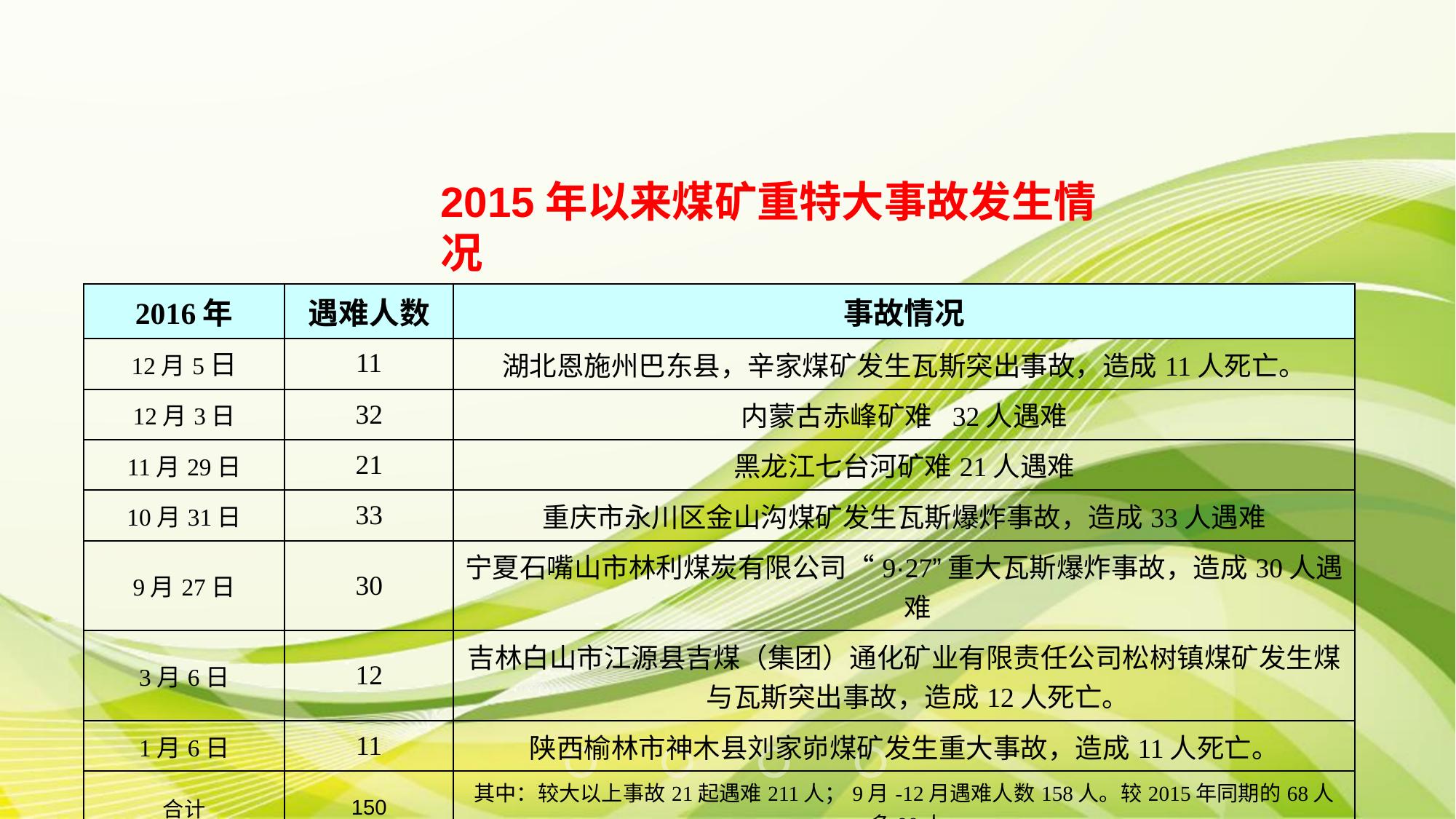

2015年以来煤矿重特大事故发生情况
| 2016年 | 遇难人数 | 事故情况 |
| --- | --- | --- |
| 12月5日 | 11 | 湖北恩施州巴东县，辛家煤矿发生瓦斯突出事故，造成11人死亡。 |
| 12月3日 | 32 | 内蒙古赤峰矿难  32人遇难 |
| 11月29日 | 21 | 黑龙江七台河矿难21人遇难 |
| 10月31日 | 33 | 重庆市永川区金山沟煤矿发生瓦斯爆炸事故，造成33人遇难 |
| 9月27日 | 30 | 宁夏石嘴山市林利煤炭有限公司“9·27”重大瓦斯爆炸事故，造成30人遇难 |
| 3月6日 | 12 | 吉林白山市江源县吉煤（集团）通化矿业有限责任公司松树镇煤矿发生煤与瓦斯突出事故，造成12人死亡。 |
| 1月6日 | 11 | 陕西榆林市神木县刘家峁煤矿发生重大事故，造成11人死亡。 |
| 合计 | 150 | 其中：较大以上事故21起遇难211人；9月-12月遇难人数158人。较2015年同期的68人多90人。 |